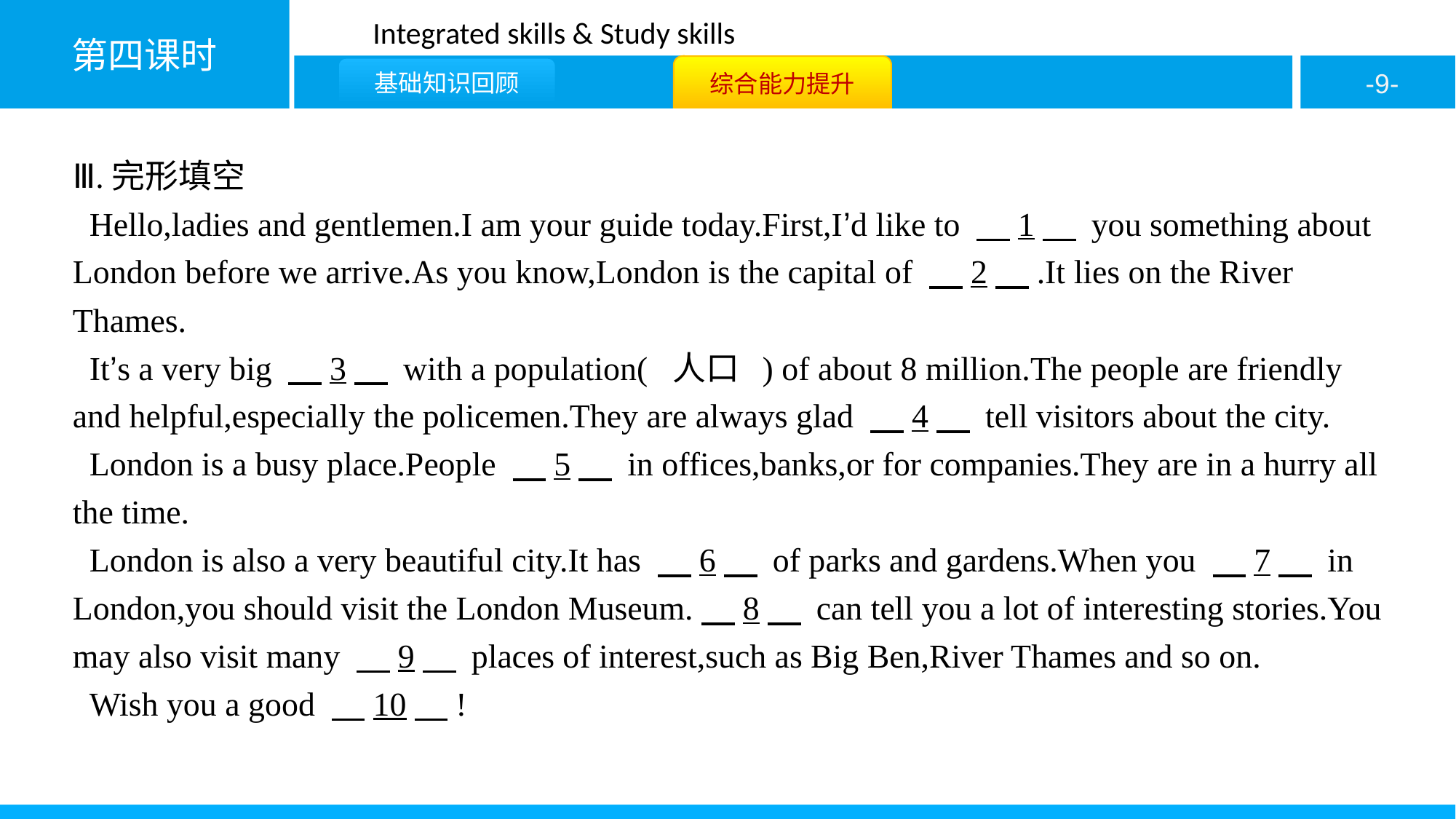

Ⅲ.完形填空
  Hello,ladies and gentlemen.I am your guide today.First,I’d like to 　1　 you something about London before we arrive.As you know,London is the capital of 　2　.It lies on the River Thames.
  It’s a very big 　3　 with a population(  人口  ) of about 8 million.The people are friendly and helpful,especially the policemen.They are always glad 　4　 tell visitors about the city.
  London is a busy place.People 　5　 in offices,banks,or for companies.They are in a hurry all the time.
  London is also a very beautiful city.It has 　6　 of parks and gardens.When you 　7　 in London,you should visit the London Museum.　8　 can tell you a lot of interesting stories.You may also visit many 　9　 places of interest,such as Big Ben,River Thames and so on.
  Wish you a good 　10　!